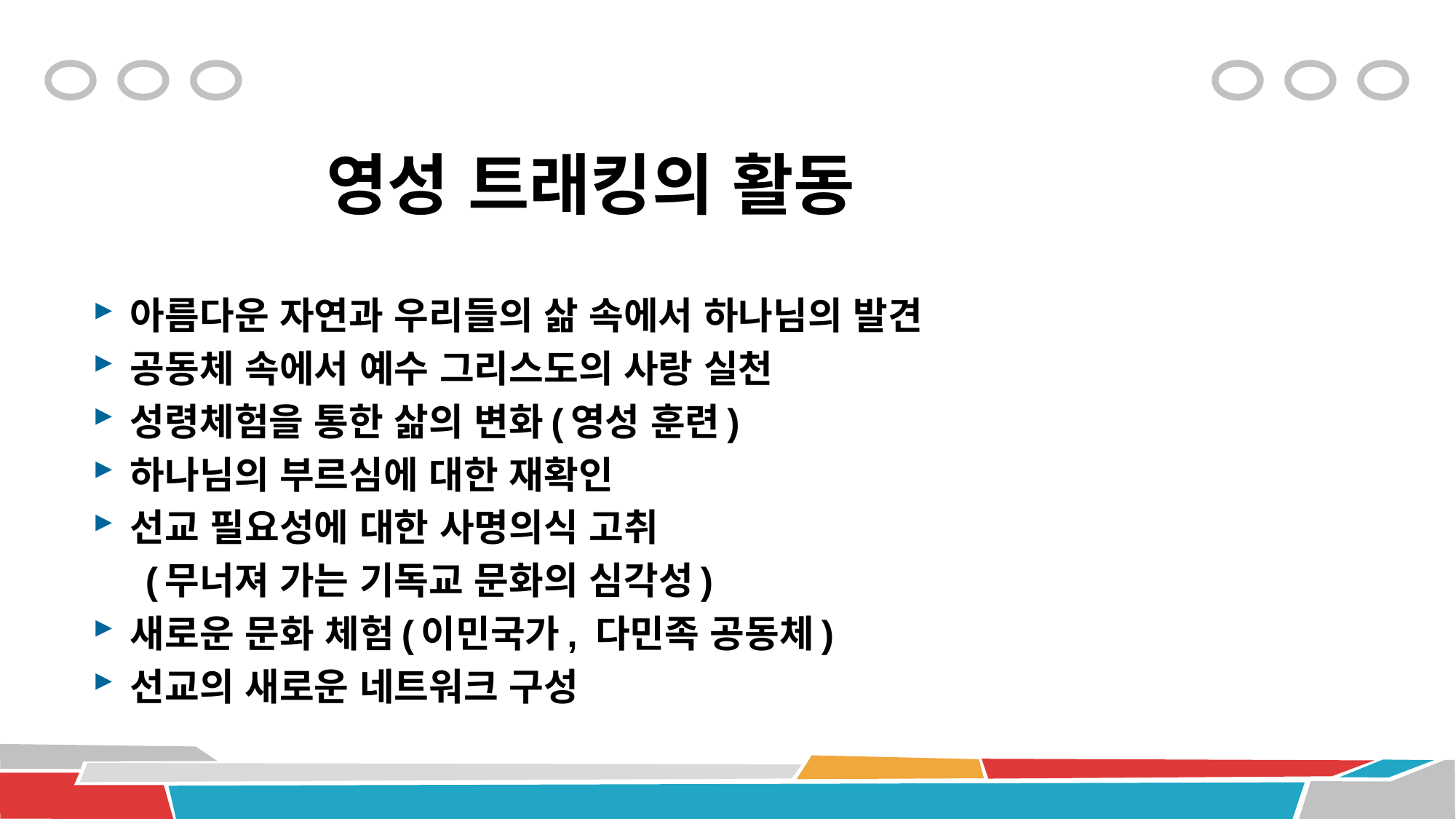

# 영성 트래킹의 활동
아름다운 자연과 우리들의 삶 속에서 하나님의 발견
공동체 속에서 예수 그리스도의 사랑 실천
성령체험을 통한 삶의 변화(영성 훈련)
하나님의 부르심에 대한 재확인
선교 필요성에 대한 사명의식 고취
     (무너져 가는 기독교 문화의 심각성)
새로운 문화 체험(이민국가, 다민족 공동체)
선교의 새로운 네트워크 구성